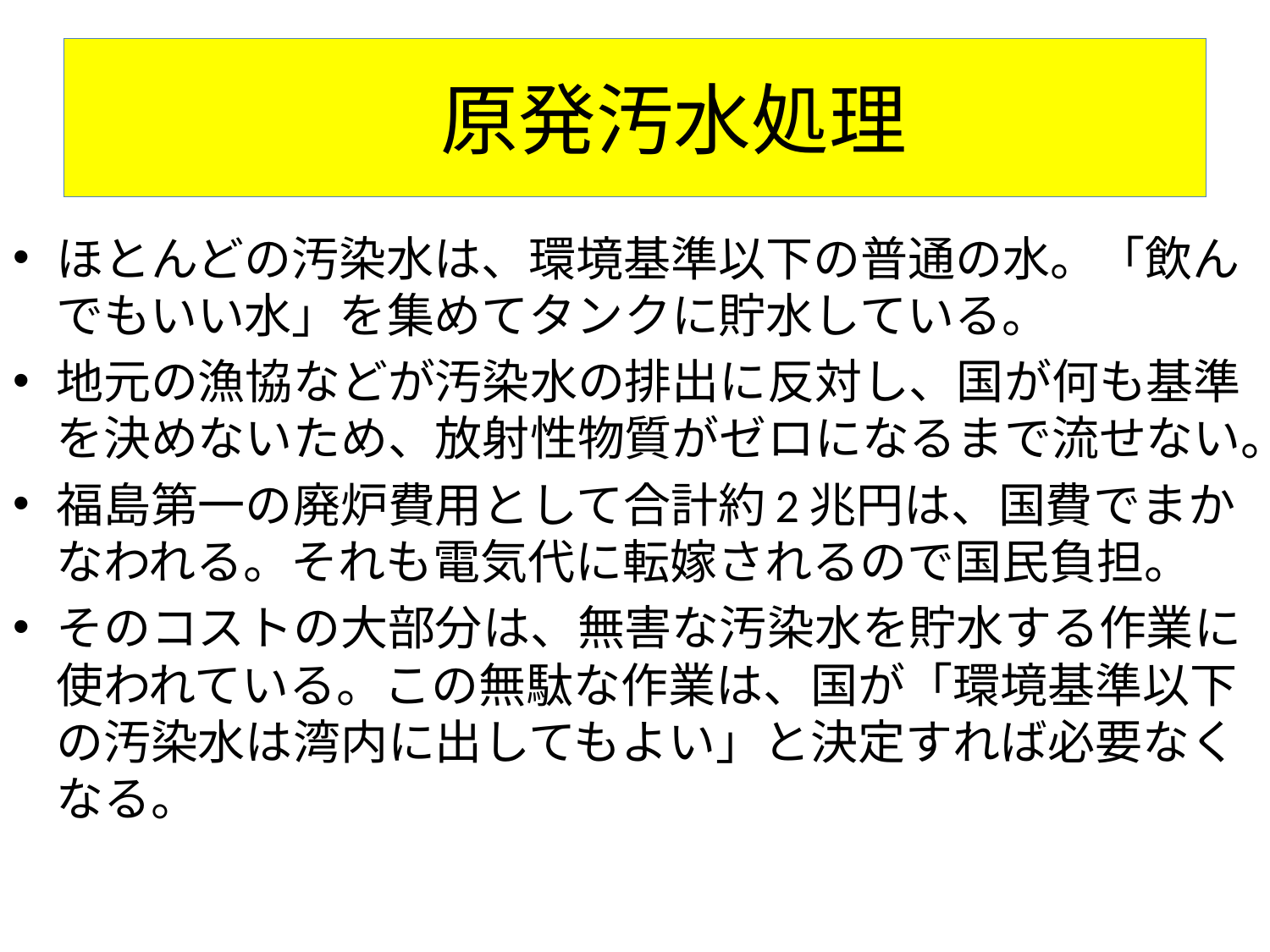

# 原発汚水処理
ほとんどの汚染水は、環境基準以下の普通の水。「飲んでもいい水」を集めてタンクに貯水している。
地元の漁協などが汚染水の排出に反対し、国が何も基準を決めないため、放射性物質がゼロになるまで流せない。
福島第一の廃炉費用として合計約2兆円は、国費でまかなわれる。それも電気代に転嫁されるので国民負担。
そのコストの大部分は、無害な汚染水を貯水する作業に使われている。この無駄な作業は、国が「環境基準以下の汚染水は湾内に出してもよい」と決定すれば必要なくなる。